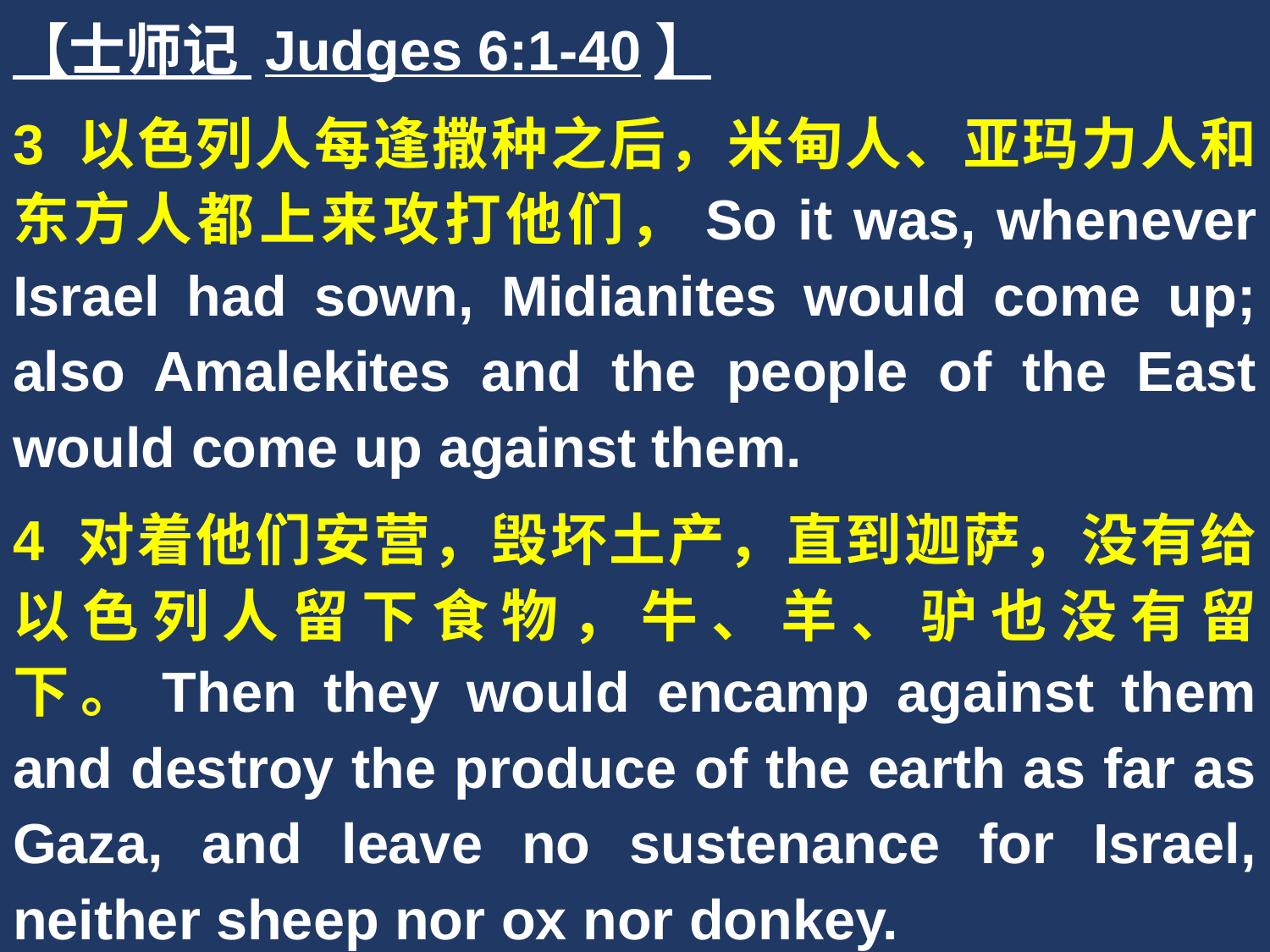

【士师记 Judges 6:1-40】
3 以色列人每逢撒种之后，米甸人、亚玛力人和东方人都上来攻打他们，So it was, whenever Israel had sown, Midianites would come up; also Amalekites and the people of the East would come up against them.
4 对着他们安营，毁坏土产，直到迦萨，没有给以色列人留下食物，牛、羊、驴也没有留下。Then they would encamp against them and destroy the produce of the earth as far as Gaza, and leave no sustenance for Israel, neither sheep nor ox nor donkey.